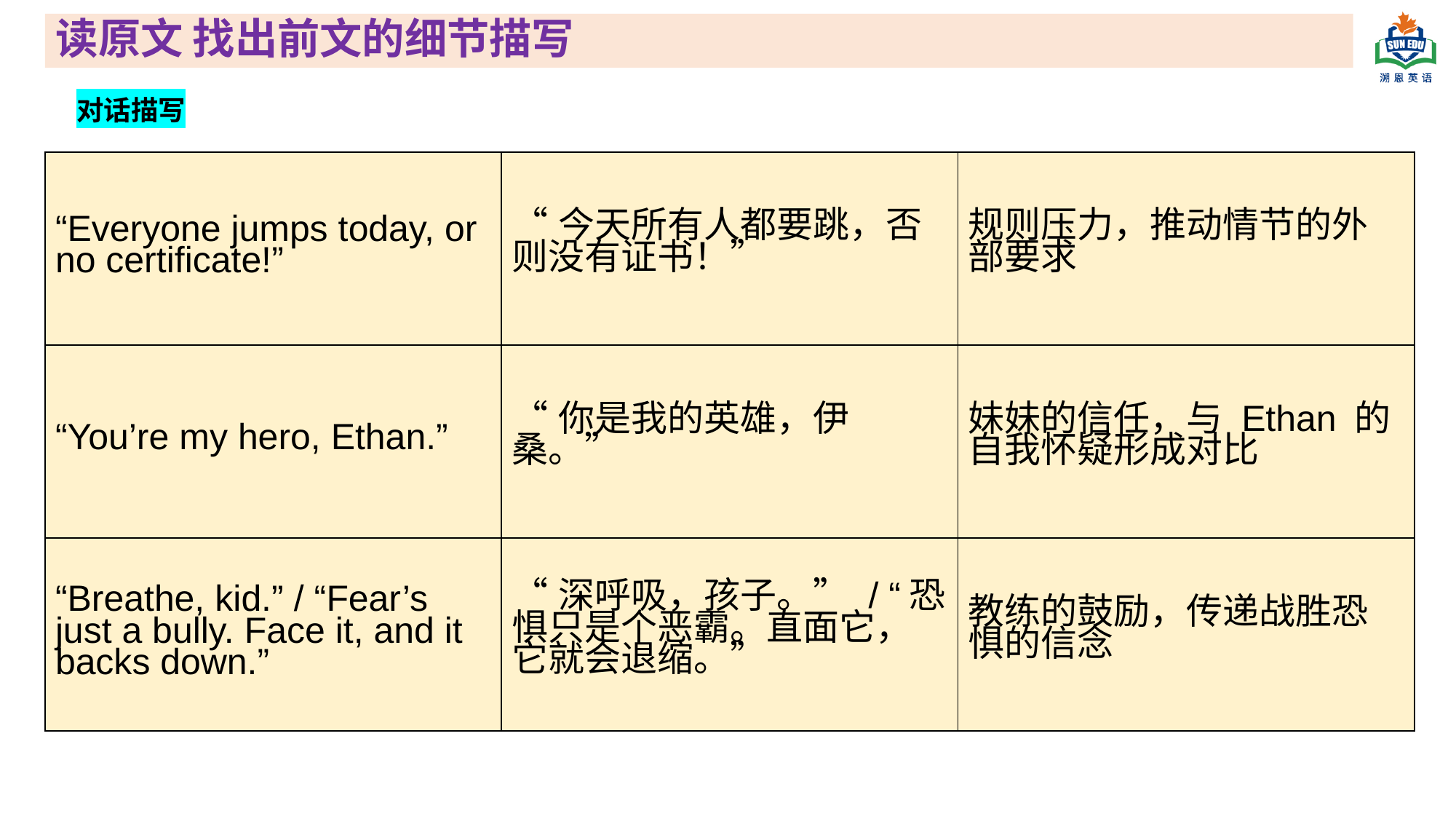

# 读原文 找出前文的细节描写
对话描写
| “Everyone jumps today, or no certificate!” | “今天所有人都要跳，否则没有证书！” | 规则压力，推动情节的外部要求 |
| --- | --- | --- |
| “You’re my hero, Ethan.” | “你是我的英雄，伊桑。” | 妹妹的信任，与 Ethan 的自我怀疑形成对比 |
| “Breathe, kid.” / “Fear’s just a bully. Face it, and it backs down.” | “深呼吸，孩子。” / “恐惧只是个恶霸。直面它，它就会退缩。” | 教练的鼓励，传递战胜恐惧的信念 |